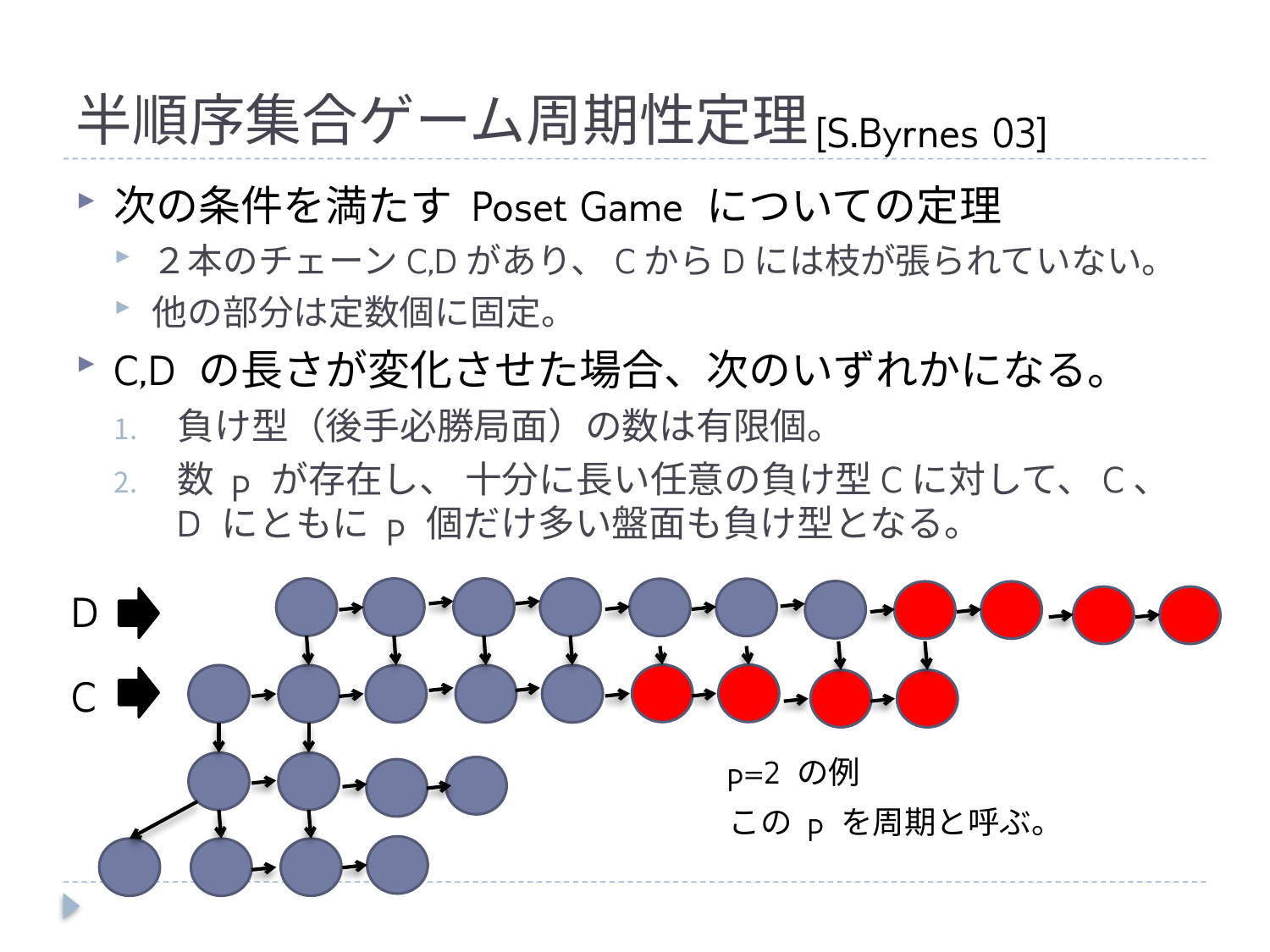

# 半順序集合ゲーム周期性定理
[S.Byrnes 03]
次の条件を満たす Poset Game についての定理
２本のチェーンC,Dがあり、CからDには枝が張られていない。
他の部分は定数個に固定。
C,D の長さが変化させた場合、次のいずれかになる。
負け型（後手必勝局面）の数は有限個。
数 p が存在し、 十分に長い任意の負け型Cに対して、C、D にともに p 個だけ多い盤面も負け型となる。

D

C

p=2 の例

この p を周期と呼ぶ。